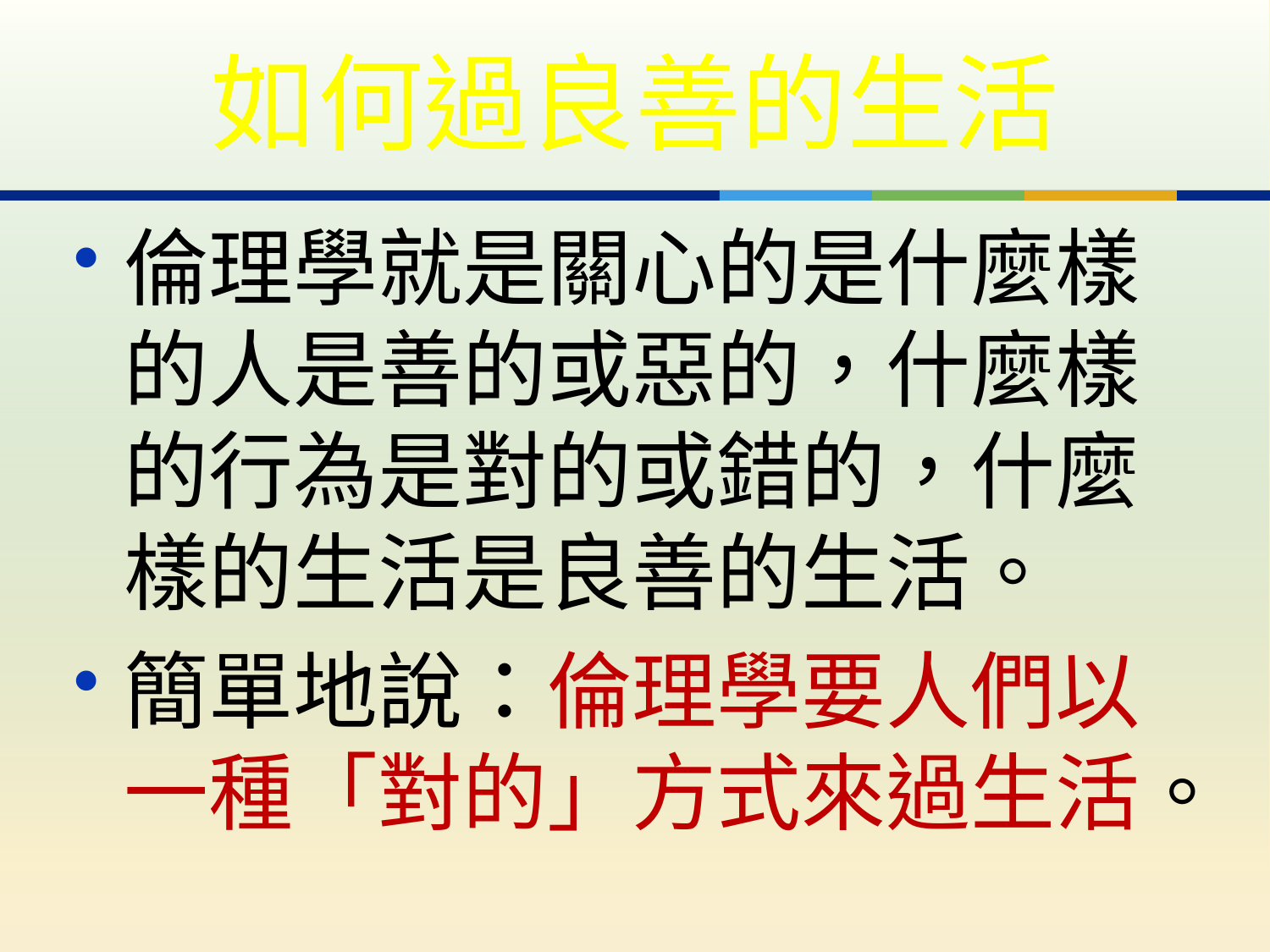

# 如何過良善的生活
倫理學就是關心的是什麼樣的人是善的或惡的，什麼樣的行為是對的或錯的，什麼樣的生活是良善的生活。
簡單地說：倫理學要人們以一種「對的」方式來過生活。